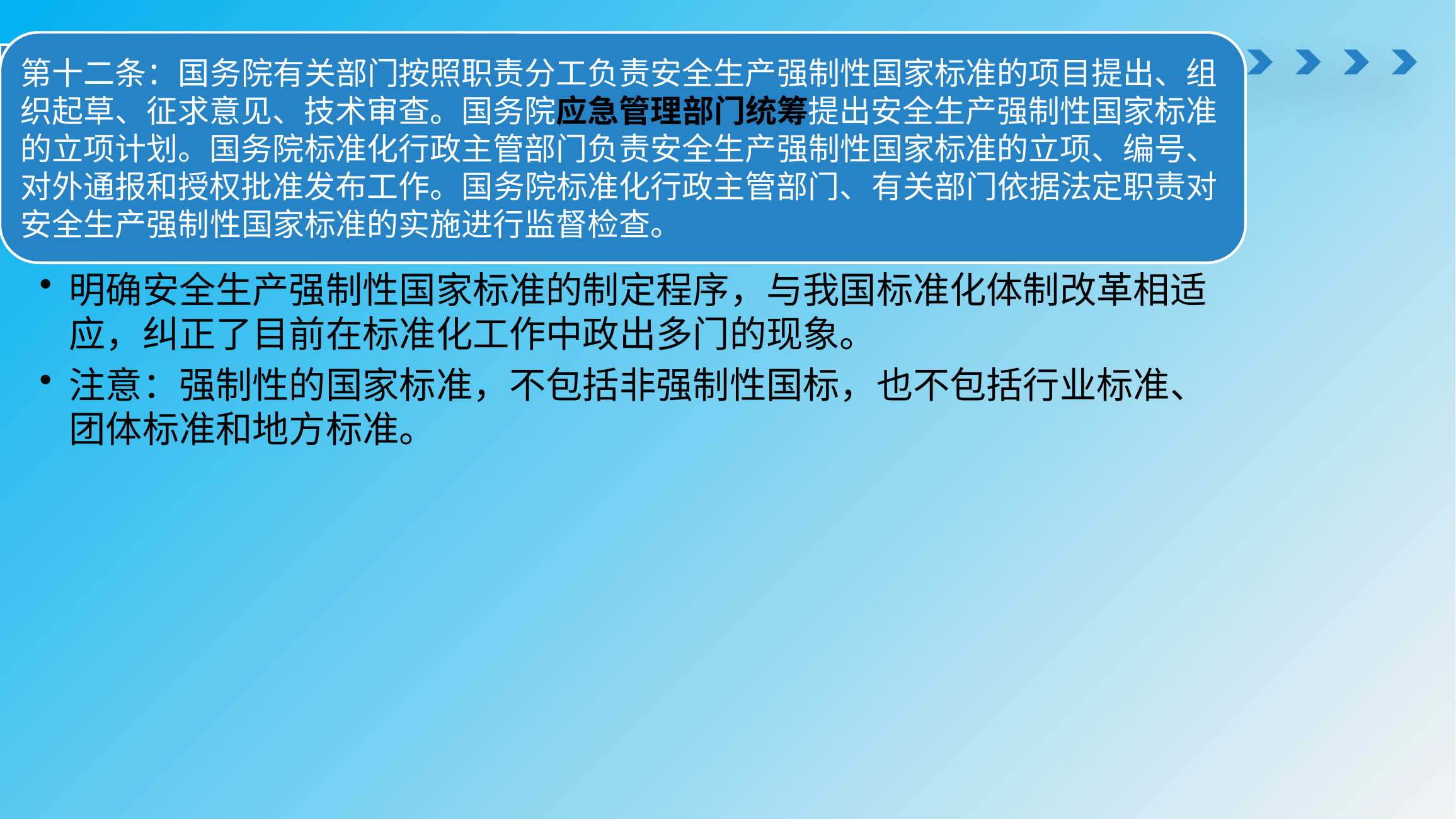

# （四）加强保障制度建设
          1.建立强制性安全生产国家标准统筹机制

第十二条：国务院有关部门按照职责分工负责安全生产强制性国家标准的项目提出、组织起草、征求意见、技术审查。国务院应急管理部门统筹提出安全生产强制性国家标准的立项计划。国务院标准化行政主管部门负责安全生产强制性国家标准的立项、编号、对外通报和授权批准发布工作。国务院标准化行政主管部门、有关部门依据法定职责对安全生产强制性国家标准的实施进行监督检查。
明确安全生产强制性国家标准的制定程序，与我国标准化体制改革相适应，纠正了目前在标准化工作中政出多门的现象。
注意：强制性的国家标准，不包括非强制性国标，也不包括行业标准、团体标准和地方标准。